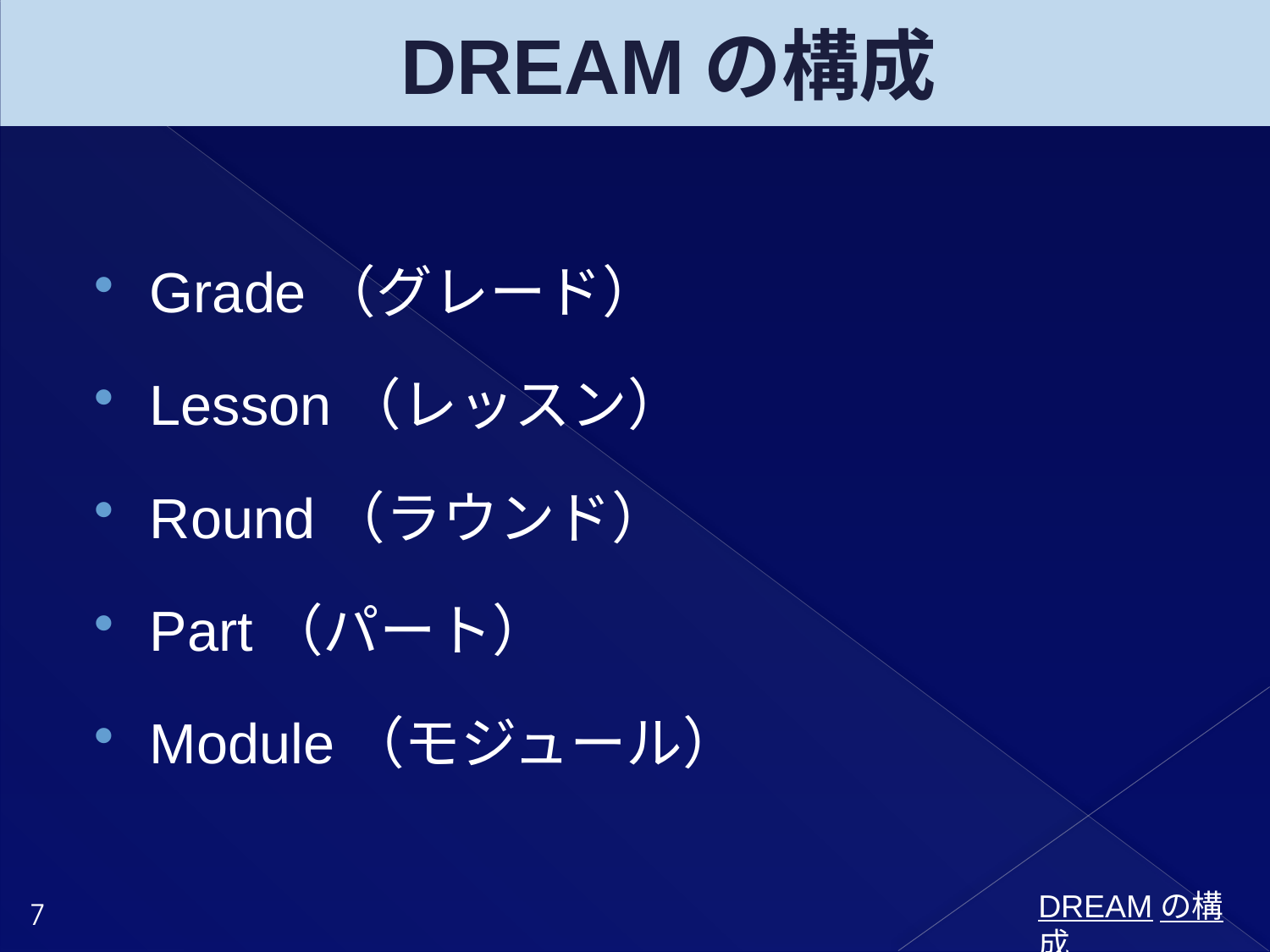

# DREAMの構成
Grade（グレード）
Lesson（レッスン）
Round（ラウンド）
Part（パート）
Module（モジュール）
DREAMの構成
7